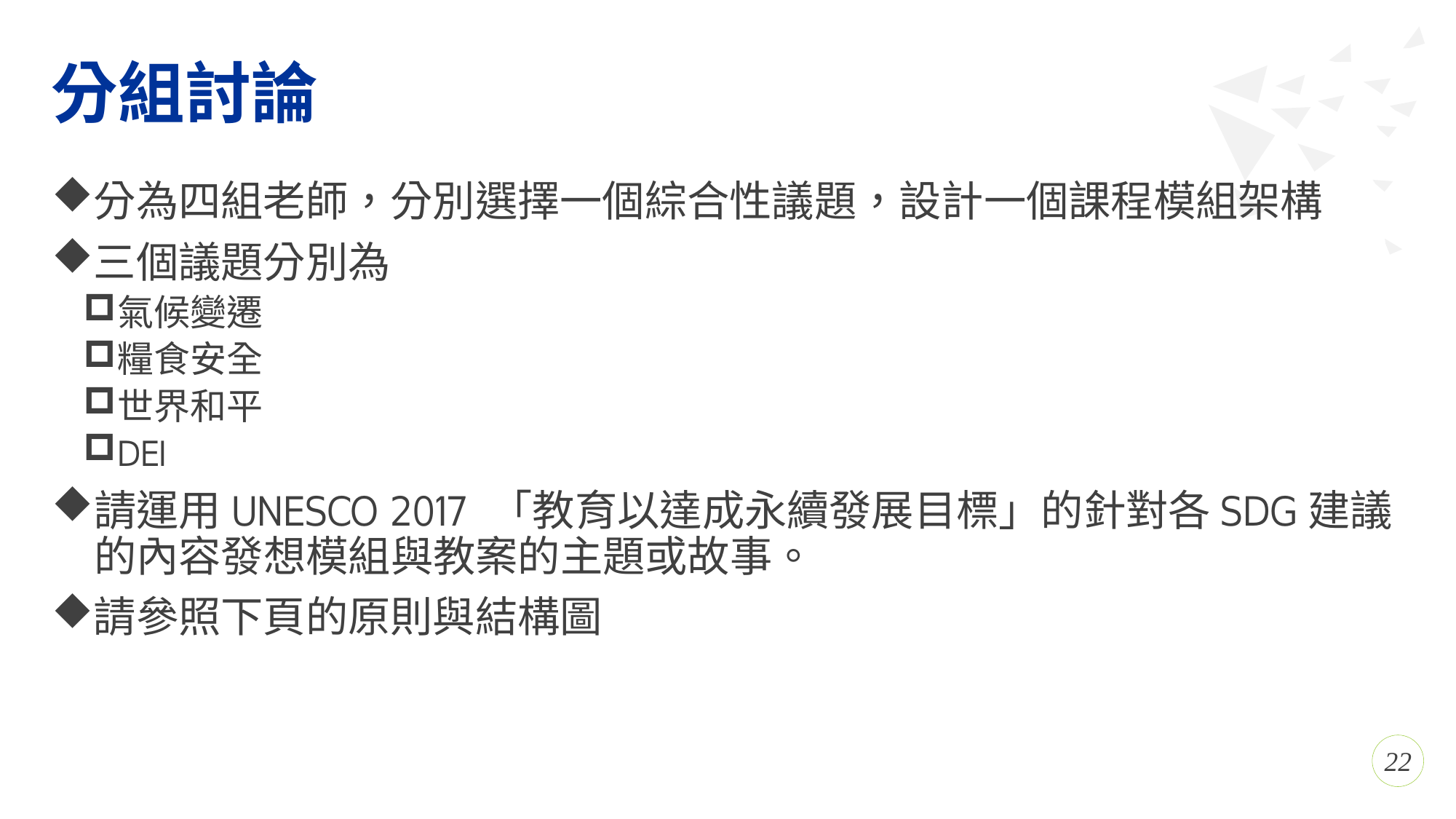

# 分組討論
分為四組老師，分別選擇一個綜合性議題，設計一個課程模組架構
三個議題分別為
氣候變遷
糧食安全
世界和平
DEI
請運用UNESCO 2017 「教育以達成永續發展目標」的針對各SDG建議的內容發想模組與教案的主題或故事。
請參照下頁的原則與結構圖

22